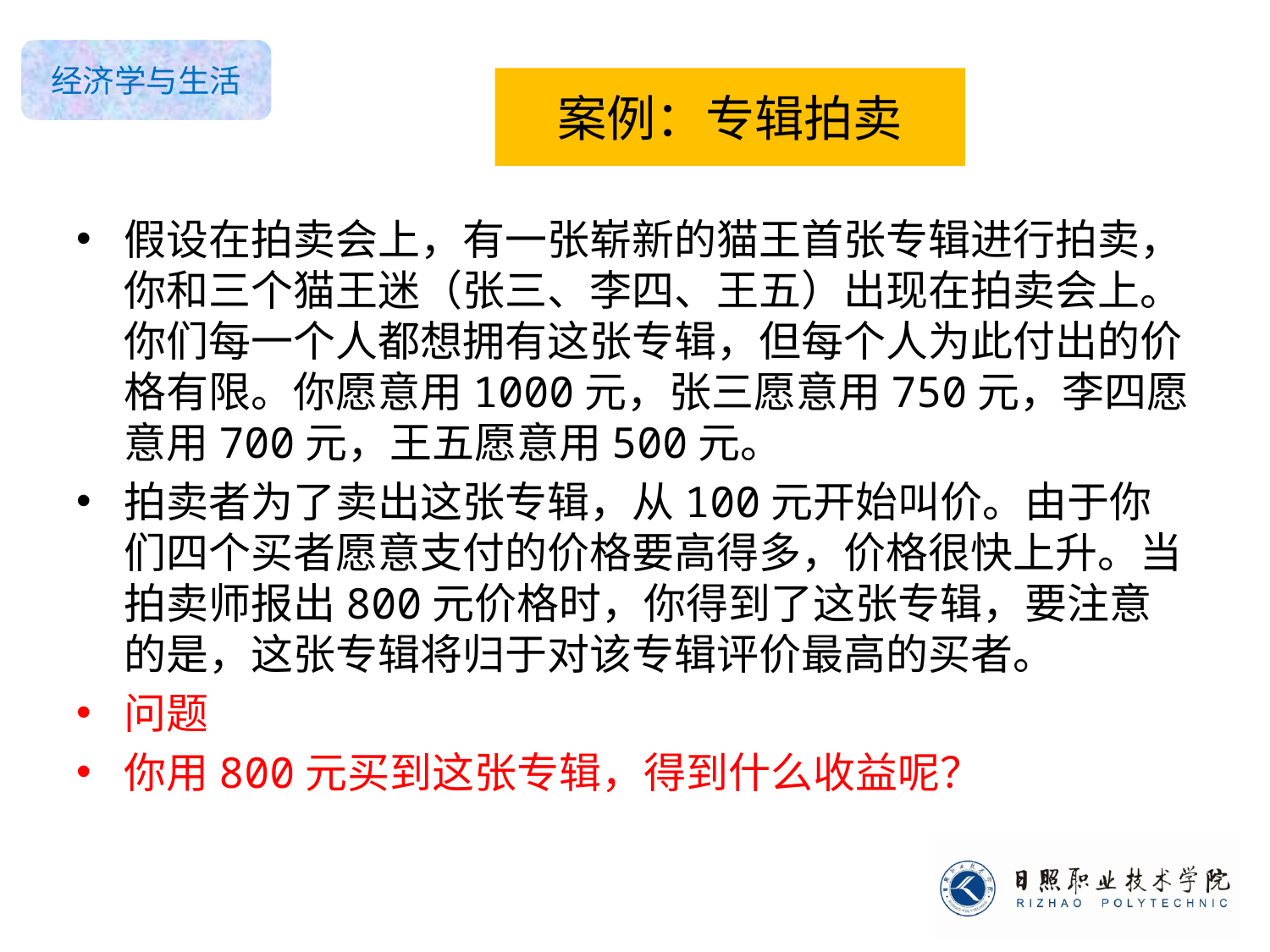

# 案例：专辑拍卖
假设在拍卖会上，有一张崭新的猫王首张专辑进行拍卖，你和三个猫王迷（张三、李四、王五）出现在拍卖会上。你们每一个人都想拥有这张专辑，但每个人为此付出的价格有限。你愿意用1000元，张三愿意用750元，李四愿意用700元，王五愿意用500元。
拍卖者为了卖出这张专辑，从100元开始叫价。由于你们四个买者愿意支付的价格要高得多，价格很快上升。当拍卖师报出800元价格时，你得到了这张专辑，要注意的是，这张专辑将归于对该专辑评价最高的买者。
问题
你用800元买到这张专辑，得到什么收益呢？